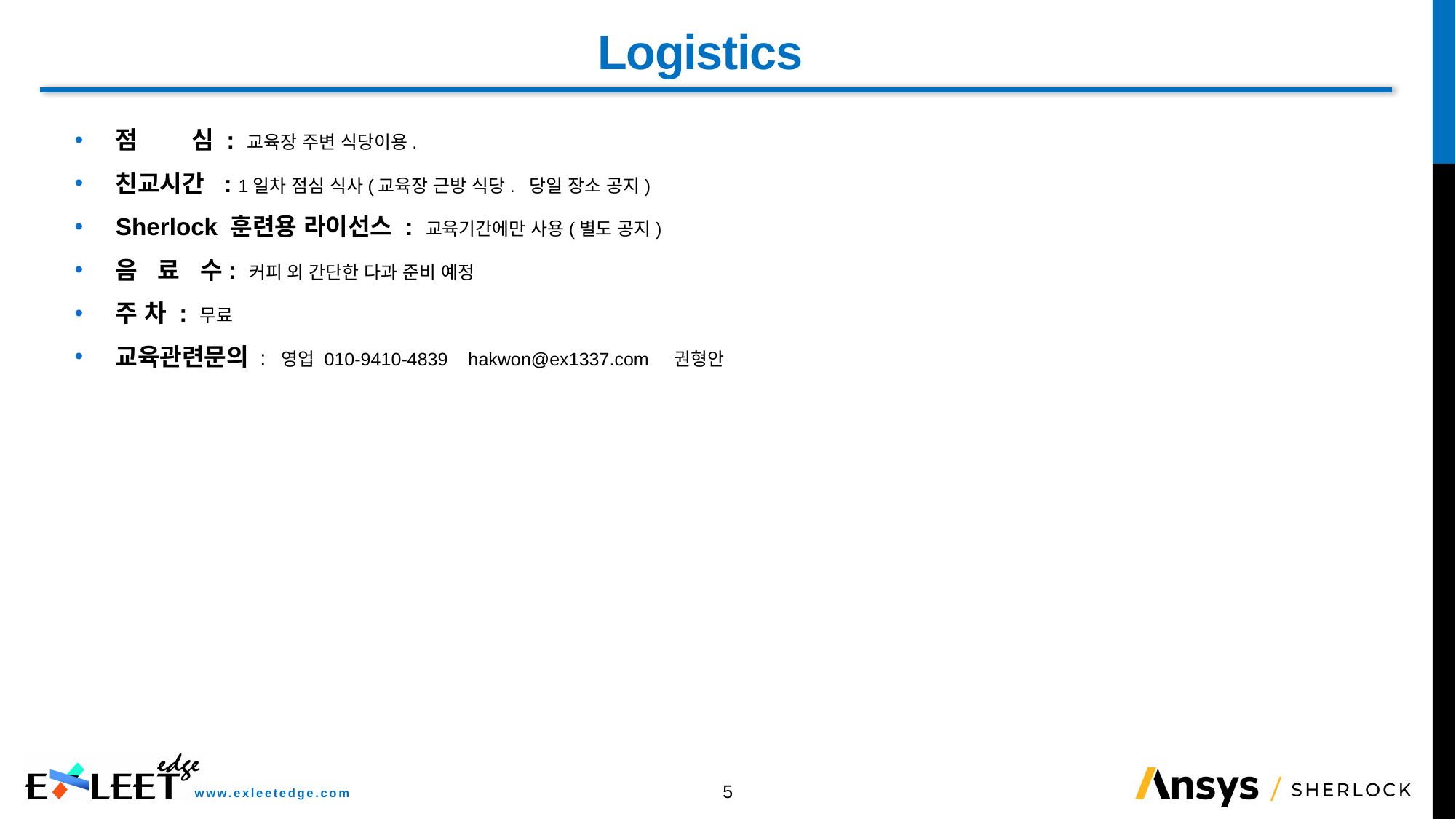

# Logistics
점        심 : 교육장 주변 식당이용.
친교시간  : 1일차 점심 식사(교육장 근방 식당.  당일 장소 공지)
Sherlock 훈련용 라이선스 : 교육기간에만 사용(별도 공지)
음   료   수: 커피 외 간단한 다과 준비 예정
주 차 : 무료
교육관련문의 :  영업 010-9410-4839    hakwon@ex1337.com    권형안